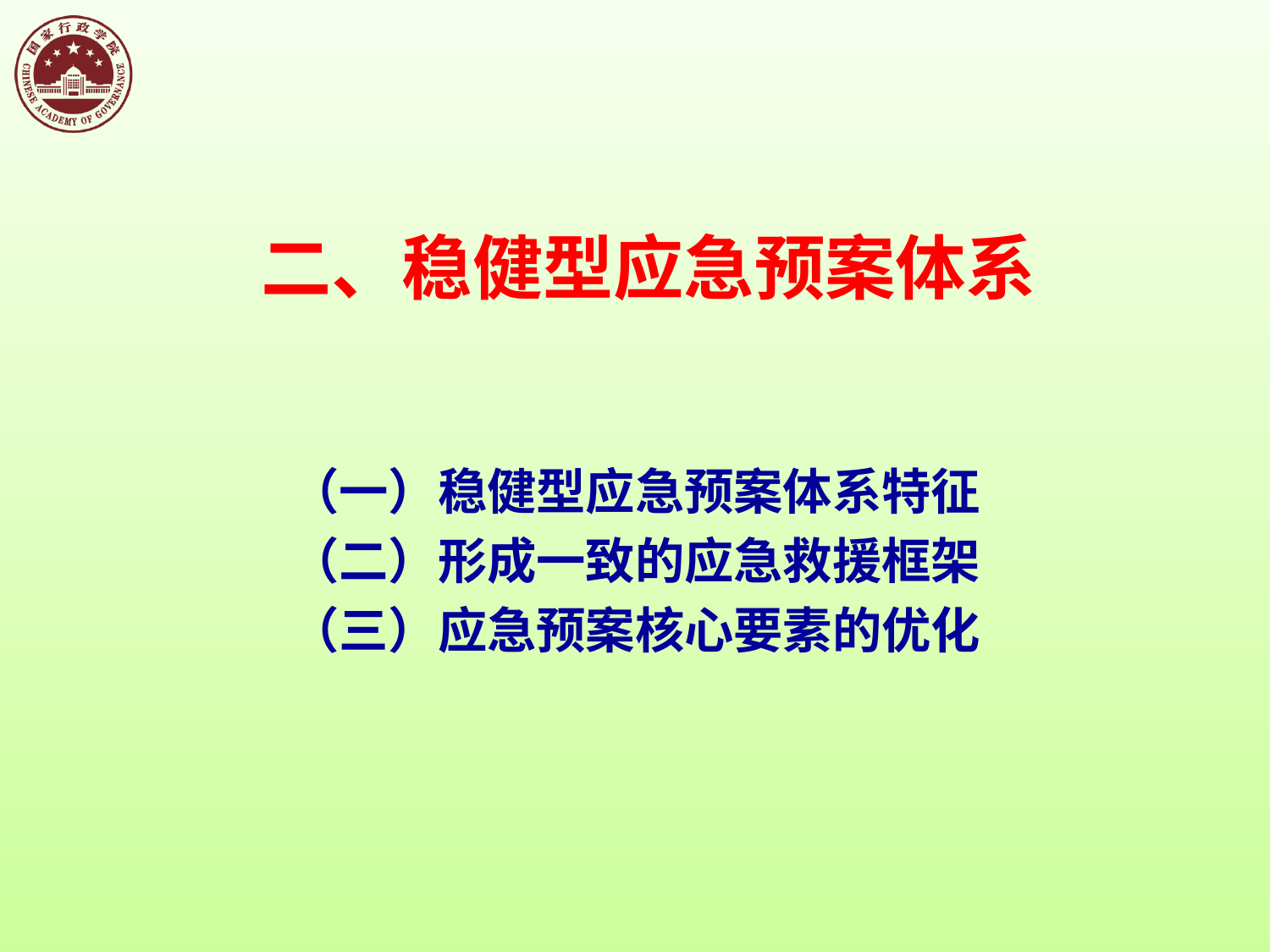

# 二、稳健型应急预案体系
（一）稳健型应急预案体系特征
（二）形成一致的应急救援框架
（三）应急预案核心要素的优化